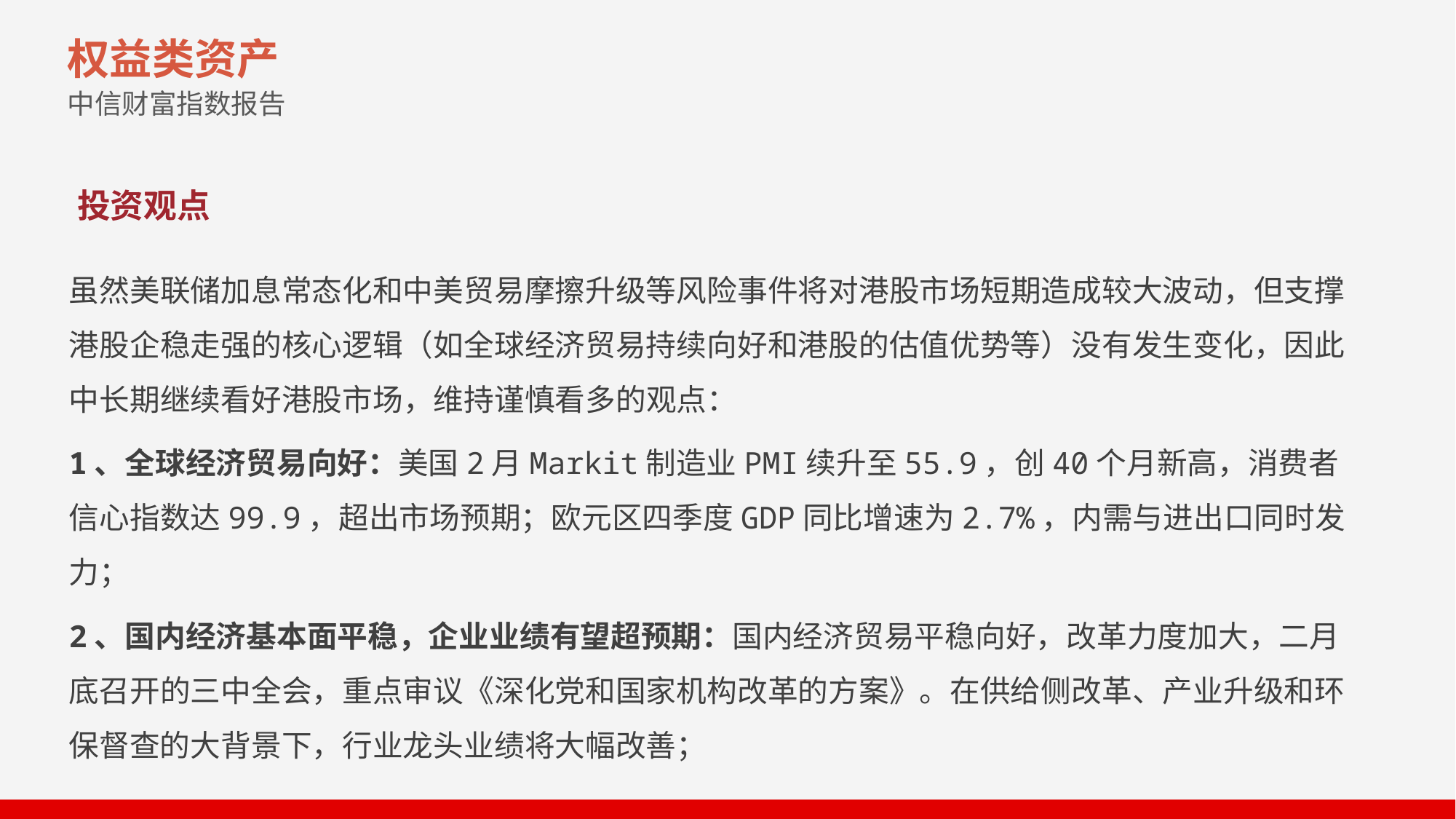

权益类资产
中信财富指数报告
投资观点
虽然美联储加息常态化和中美贸易摩擦升级等风险事件将对港股市场短期造成较大波动，但支撑港股企稳走强的核心逻辑（如全球经济贸易持续向好和港股的估值优势等）没有发生变化，因此中长期继续看好港股市场，维持谨慎看多的观点：
1、全球经济贸易向好：美国2月Markit制造业PMI续升至55.9，创40个月新高，消费者信心指数达99.9，超出市场预期；欧元区四季度GDP同比增速为2.7%，内需与进出口同时发力；
2、国内经济基本面平稳，企业业绩有望超预期：国内经济贸易平稳向好，改革力度加大，二月底召开的三中全会，重点审议《深化党和国家机构改革的方案》。在供给侧改革、产业升级和环保督查的大背景下，行业龙头业绩将大幅改善；
21